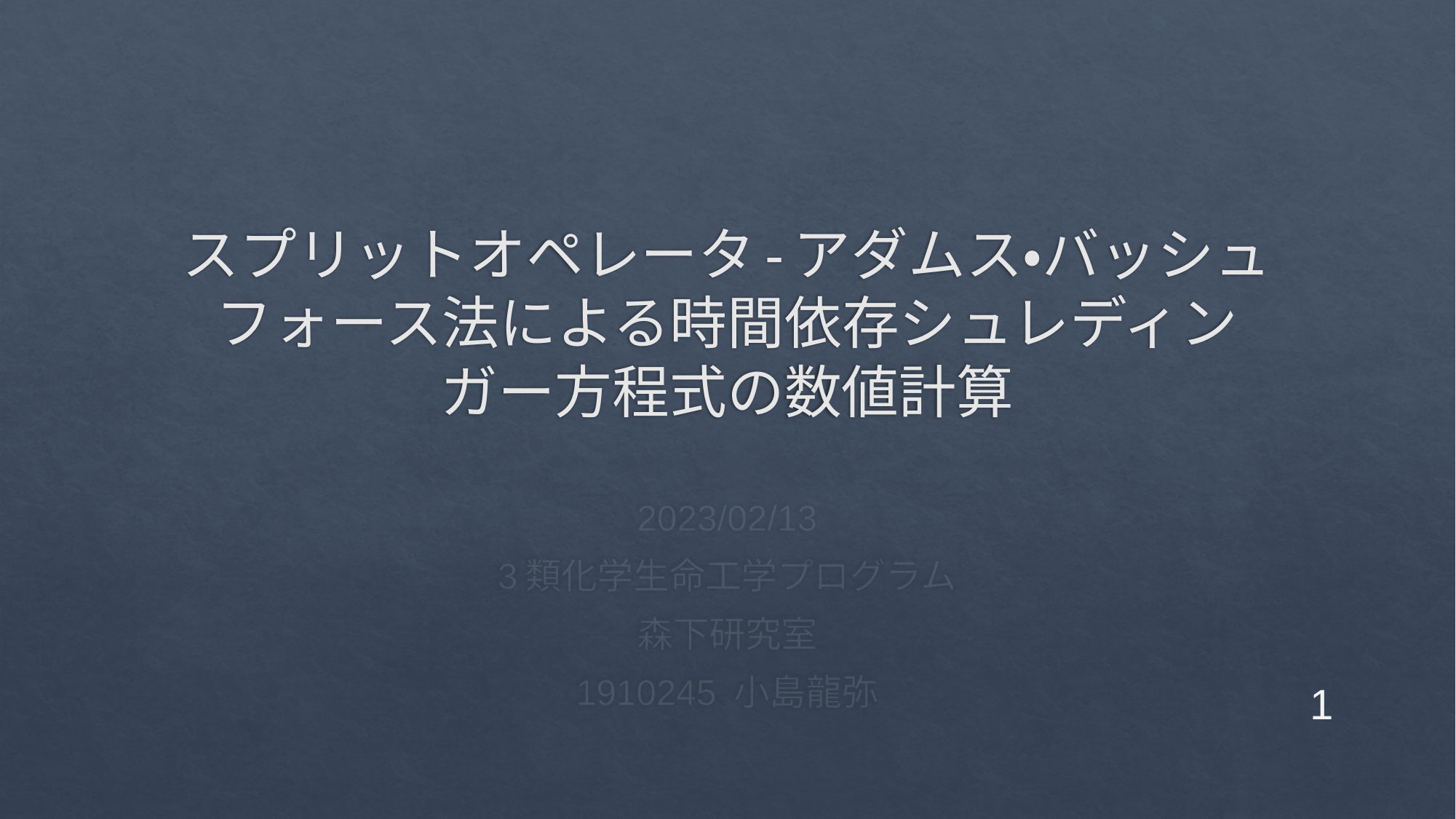

# スプリットオペレータ-アダムス・バッシュフォース法による時間依存シュレディンガー方程式の数値計算
2023/02/13
3類化学生命工学プログラム
森下研究室
1910245 小島龍弥
1